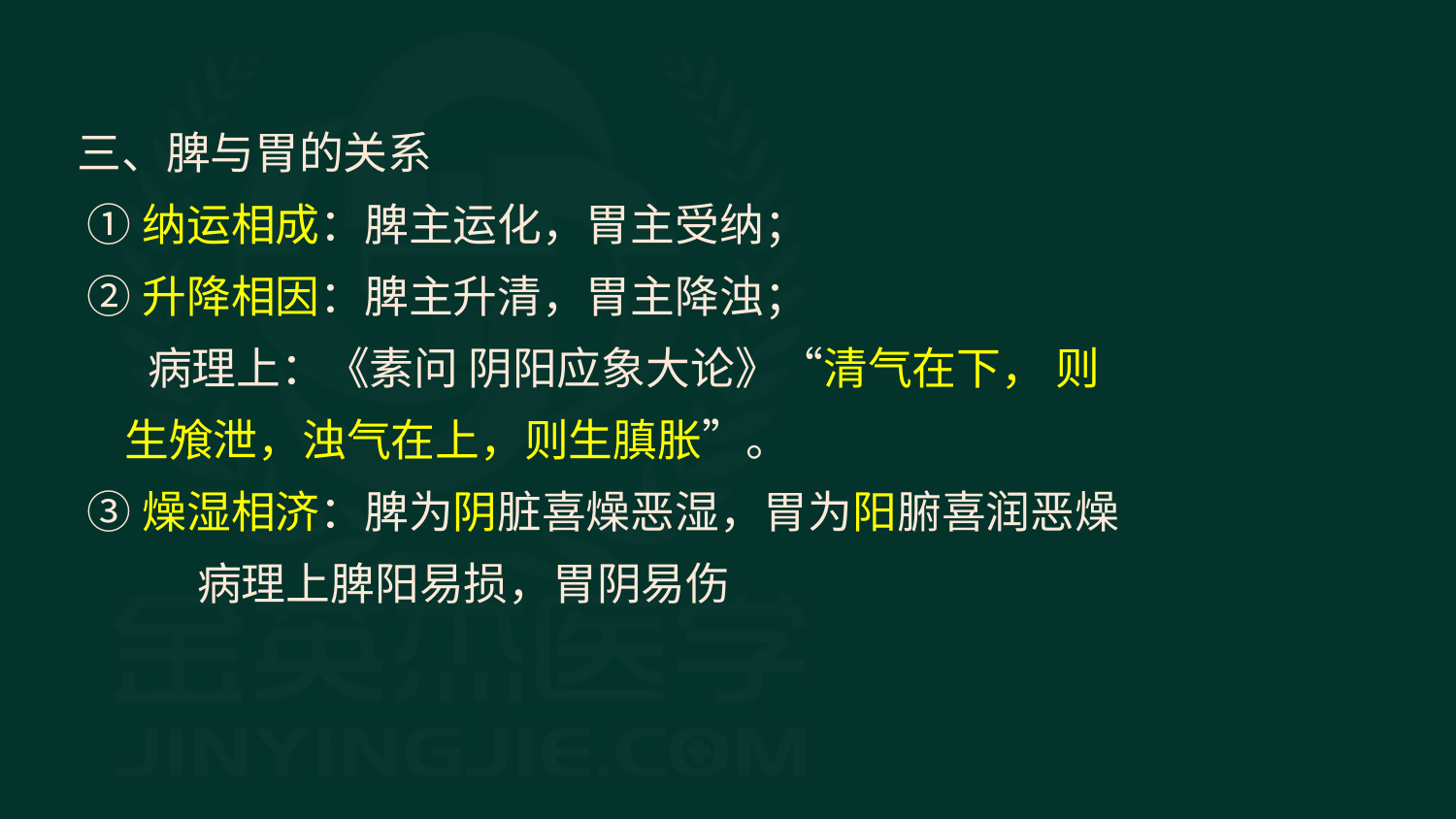

三、脾与胃的关系
 ①纳运相成：脾主运化，胃主受纳；
 ②升降相因：脾主升清，胃主降浊；
      病理上：《素问 阴阳应象大论》“清气在下， 则生飧泄，浊气在上，则生䐜胀”。
 ③燥湿相济：脾为阴脏喜燥恶湿，胃为阳腑喜润恶燥
           病理上脾阳易损，胃阴易伤